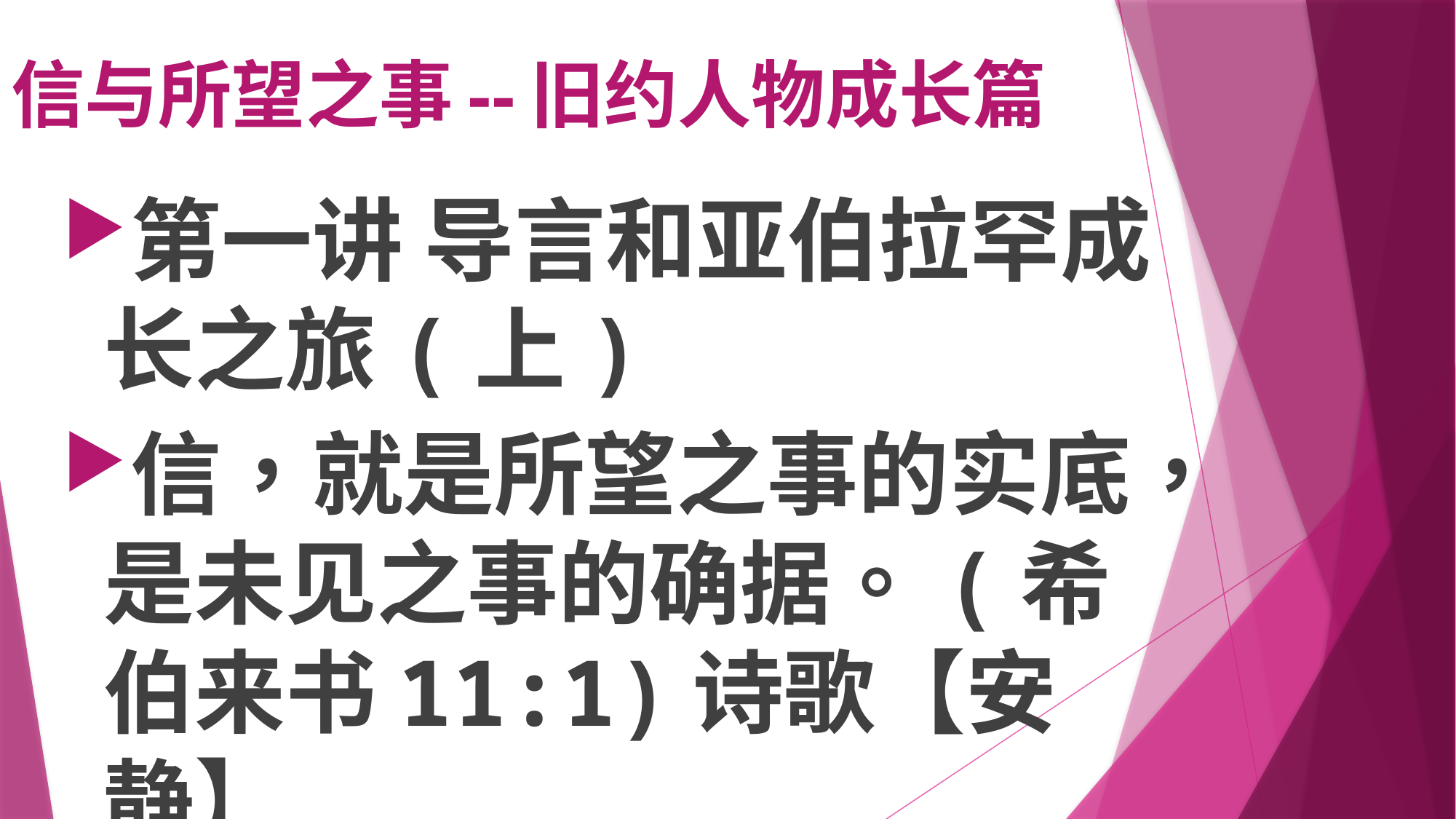

# 信与所望之事--旧约人物成长篇
第一讲 导言和亚伯拉罕成长之旅(上)
信，就是所望之事的实底，是未见之事的确据。(希伯来书11:1)诗歌【安静】